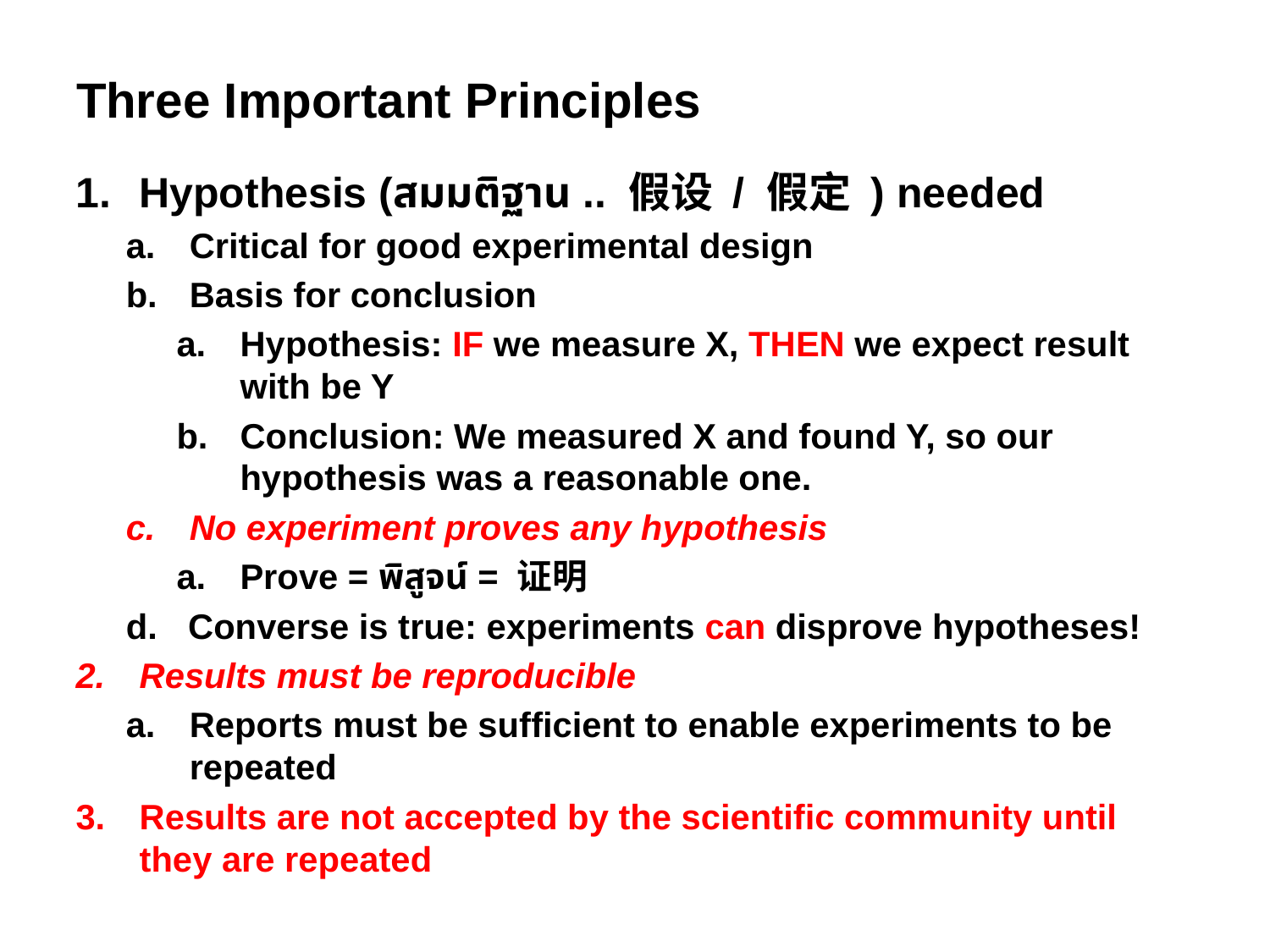

# Three Important Principles
Hypothesis (สมมติฐาน .. 假设 / 假定 ) needed
Critical for good experimental design
Basis for conclusion
Hypothesis: IF we measure X, THEN we expect result with be Y
Conclusion: We measured X and found Y, so our hypothesis was a reasonable one.
No experiment proves any hypothesis
Prove = พิสูจน์ = 证明
Converse is true: experiments can disprove hypotheses!
Results must be reproducible
Reports must be sufficient to enable experiments to be repeated
Results are not accepted by the scientific community until they are repeated